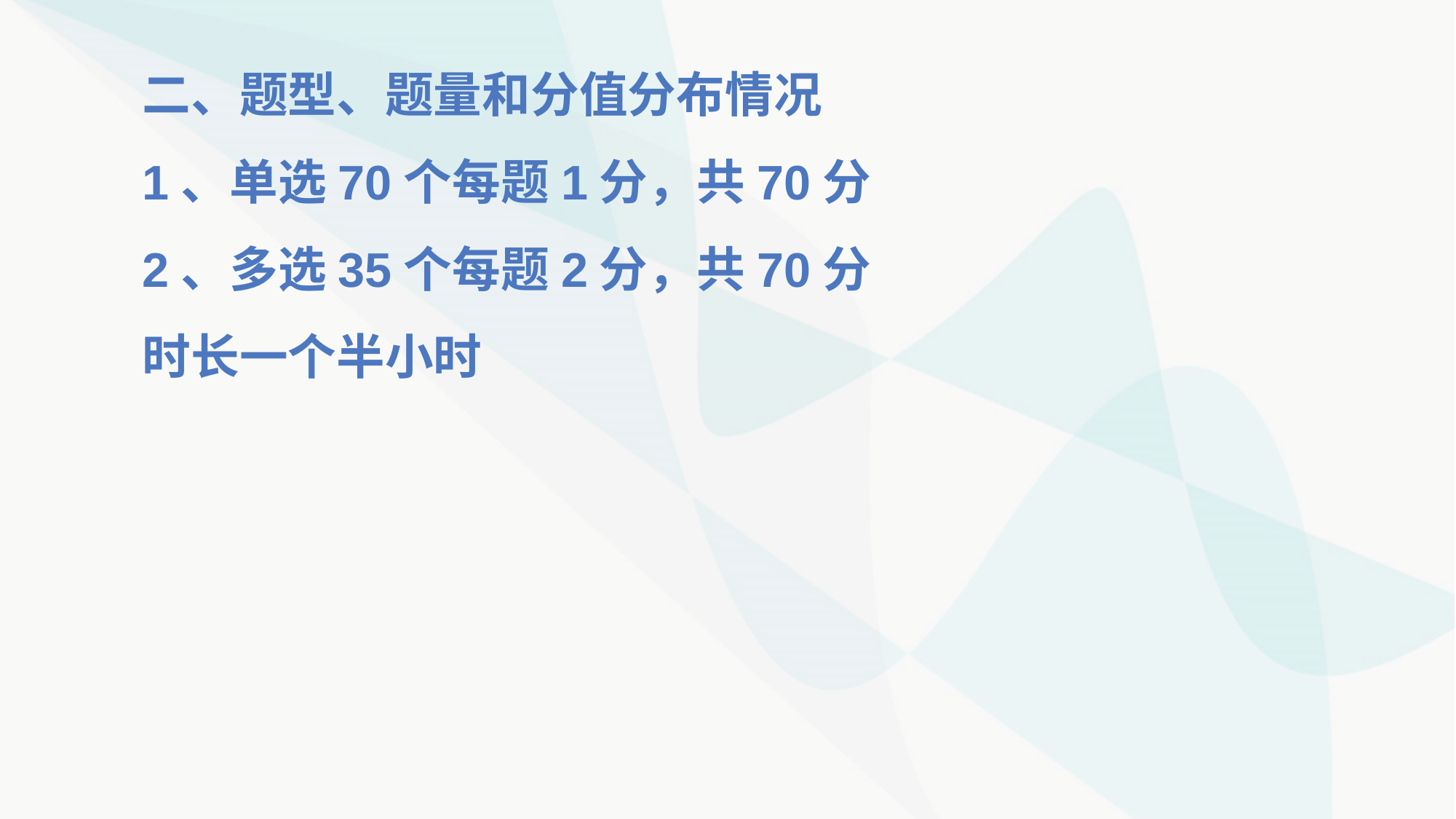

二、题型、题量和分值分布情况
1、单选70个每题1分，共70分
2、多选35个每题2分，共70分
时长一个半小时